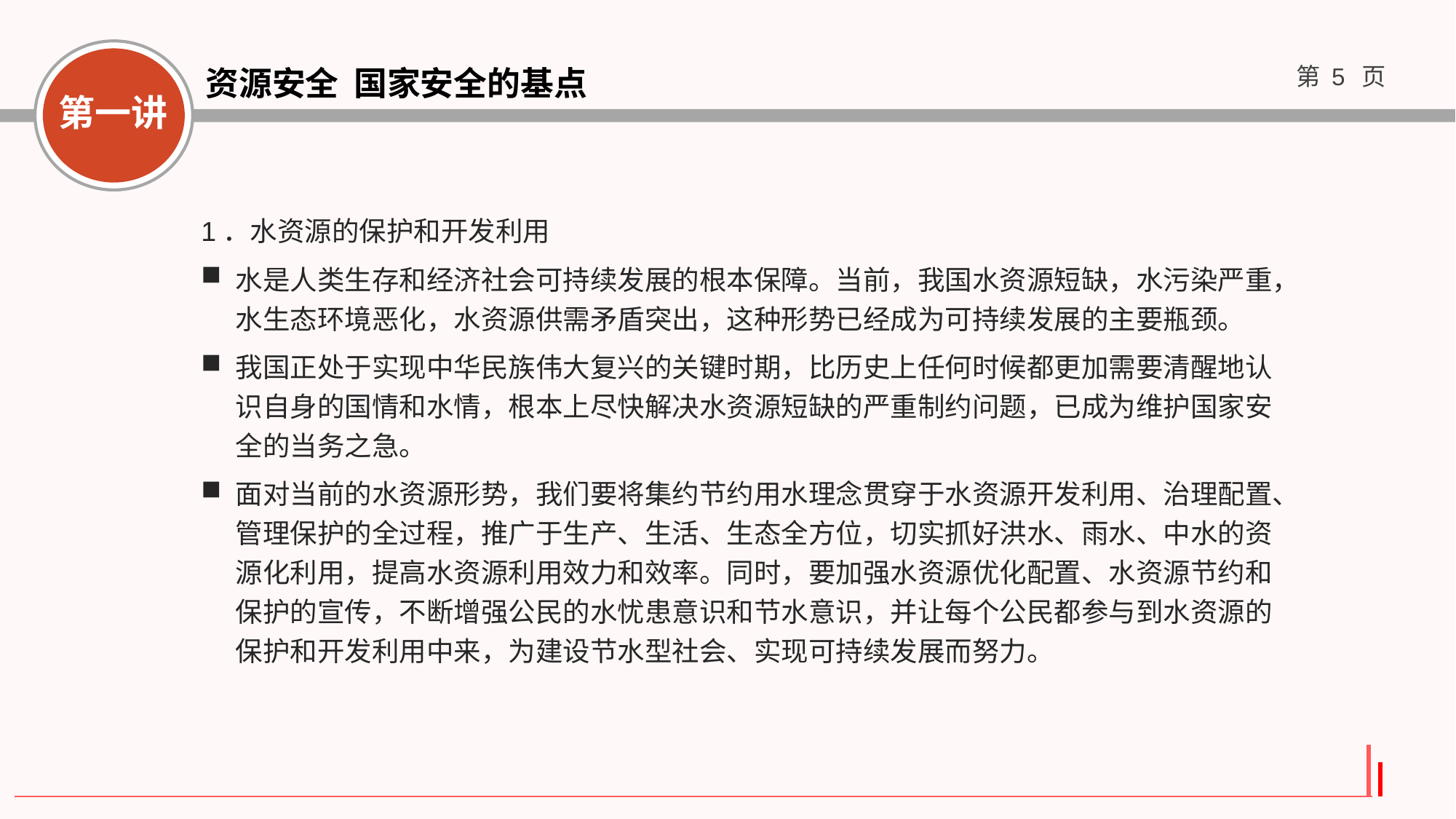

1．水资源的保护和开发利用
水是人类生存和经济社会可持续发展的根本保障。当前，我国水资源短缺，水污染严重，水生态环境恶化，水资源供需矛盾突出，这种形势已经成为可持续发展的主要瓶颈。
我国正处于实现中华民族伟大复兴的关键时期，比历史上任何时候都更加需要清醒地认识自身的国情和水情，根本上尽快解决水资源短缺的严重制约问题，已成为维护国家安全的当务之急。
面对当前的水资源形势，我们要将集约节约用水理念贯穿于水资源开发利用、治理配置、管理保护的全过程，推广于生产、生活、生态全方位，切实抓好洪水、雨水、中水的资源化利用，提高水资源利用效力和效率。同时，要加强水资源优化配置、水资源节约和保护的宣传，不断增强公民的水忧患意识和节水意识，并让每个公民都参与到水资源的保护和开发利用中来，为建设节水型社会、实现可持续发展而努力。